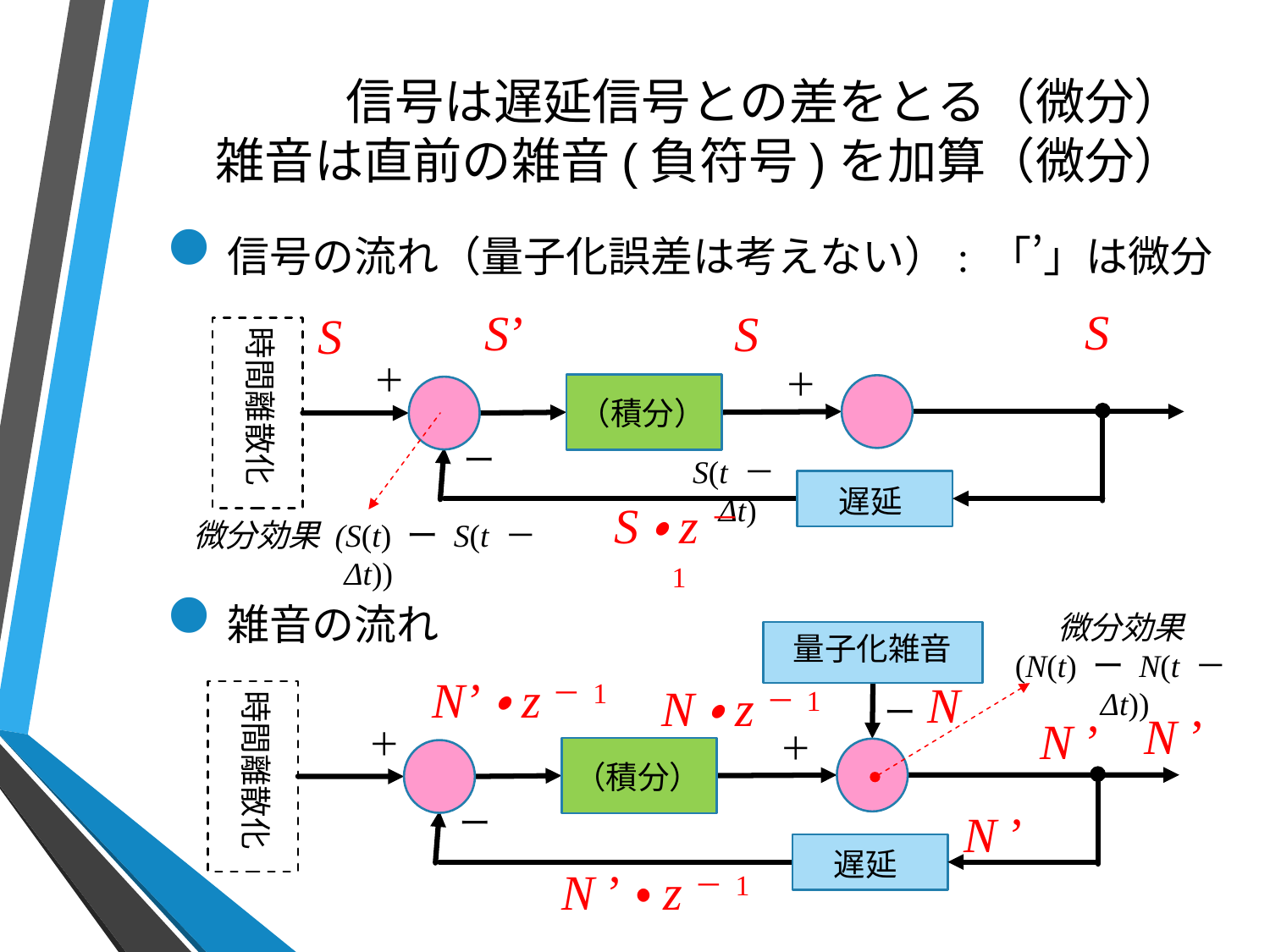

# 信号は遅延信号との差をとる（微分） 雑音は直前の雑音(負符号)を加算（微分）
信号の流れ（量子化誤差は考えない）: 「’」は微分

雑音の流れ
S
S’
S
S
時間離散化

＋
＋

（積分）
ー

遅延
S(t －Δt)
S・z－1
微分効果 (S(t) ー S(t －Δt))
微分効果
(N(t) ー N(t －Δt))
量子化雑音

時間離散化

ー
＋
＋

（積分）
ー

遅延
N’・z－1
N
N・z－1
N ’
N ’
N ’
N ’・z－1